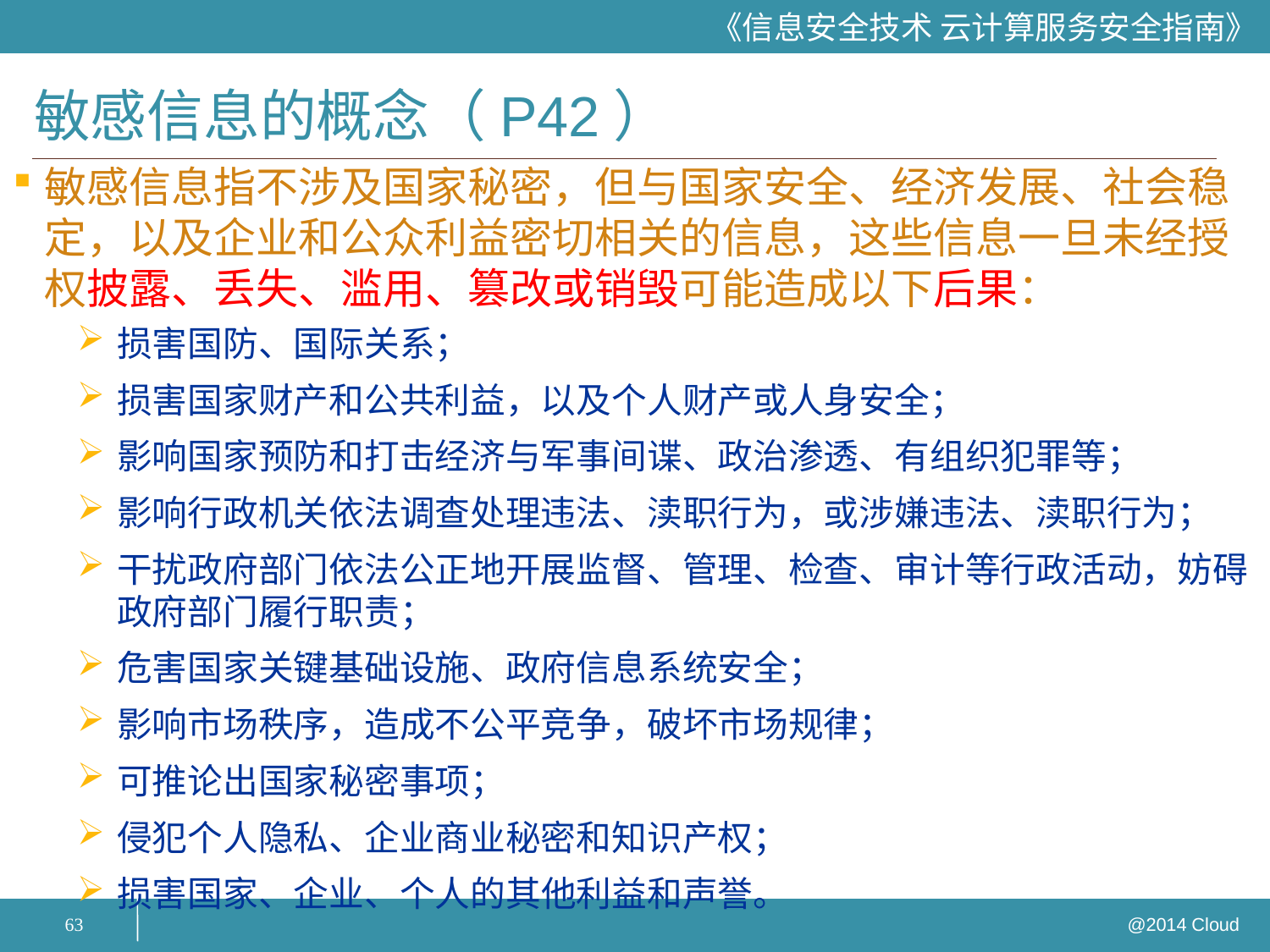

# 敏感信息的概念（P42）
敏感信息指不涉及国家秘密，但与国家安全、经济发展、社会稳定，以及企业和公众利益密切相关的信息，这些信息一旦未经授权披露、丢失、滥用、篡改或销毁可能造成以下后果：
损害国防、国际关系；
损害国家财产和公共利益，以及个人财产或人身安全；
影响国家预防和打击经济与军事间谍、政治渗透、有组织犯罪等；
影响行政机关依法调查处理违法、渎职行为，或涉嫌违法、渎职行为；
干扰政府部门依法公正地开展监督、管理、检查、审计等行政活动，妨碍政府部门履行职责；
危害国家关键基础设施、政府信息系统安全；
影响市场秩序，造成不公平竞争，破坏市场规律；
可推论出国家秘密事项；
侵犯个人隐私、企业商业秘密和知识产权；
损害国家、企业、个人的其他利益和声誉。
63